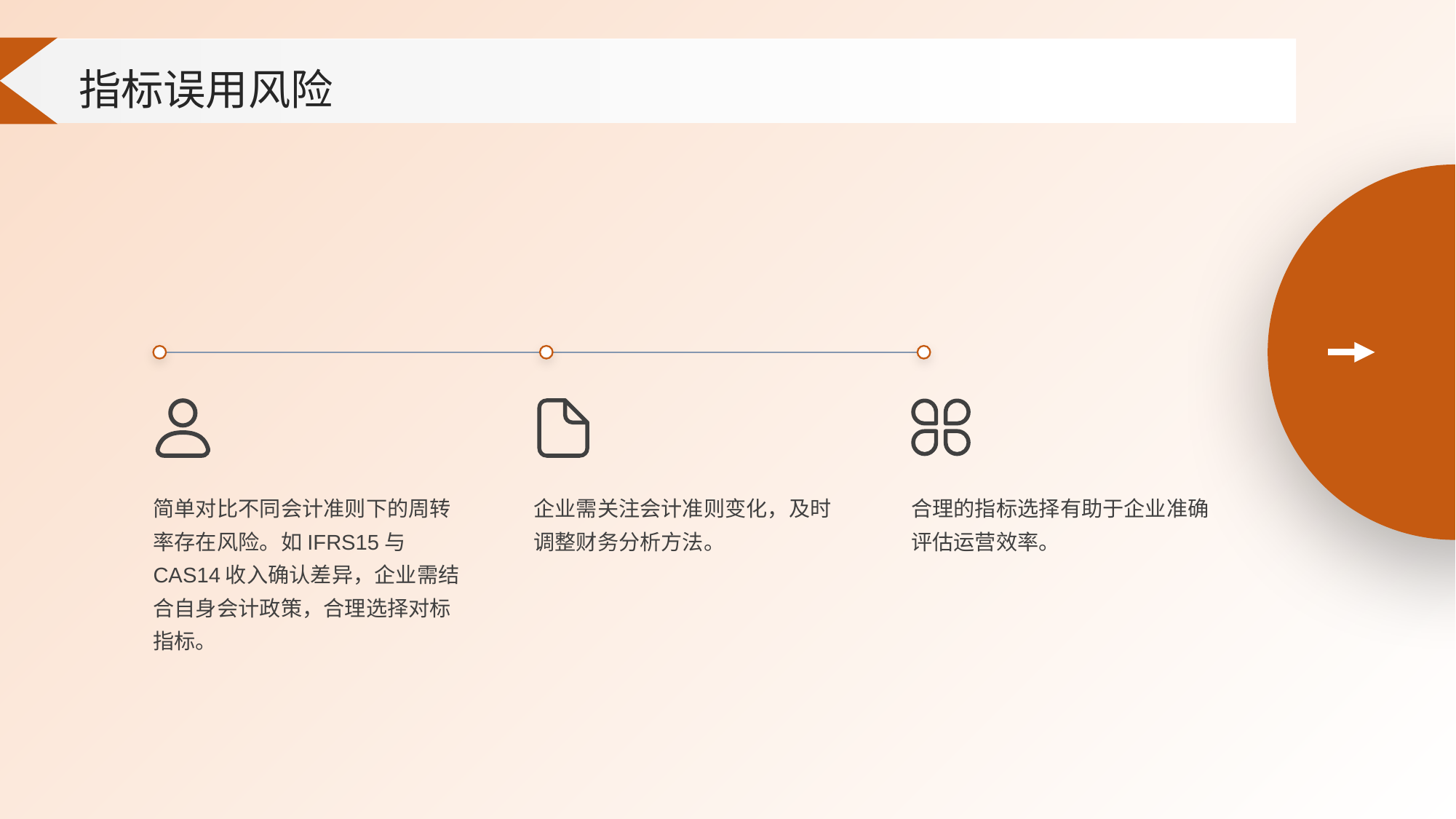

指标误用风险

企业需关注会计准则变化，及时调整财务分析方法。
合理的指标选择有助于企业准确评估运营效率。
简单对比不同会计准则下的周转率存在风险。如IFRS15与CAS14收入确认差异，企业需结合自身会计政策，合理选择对标指标。